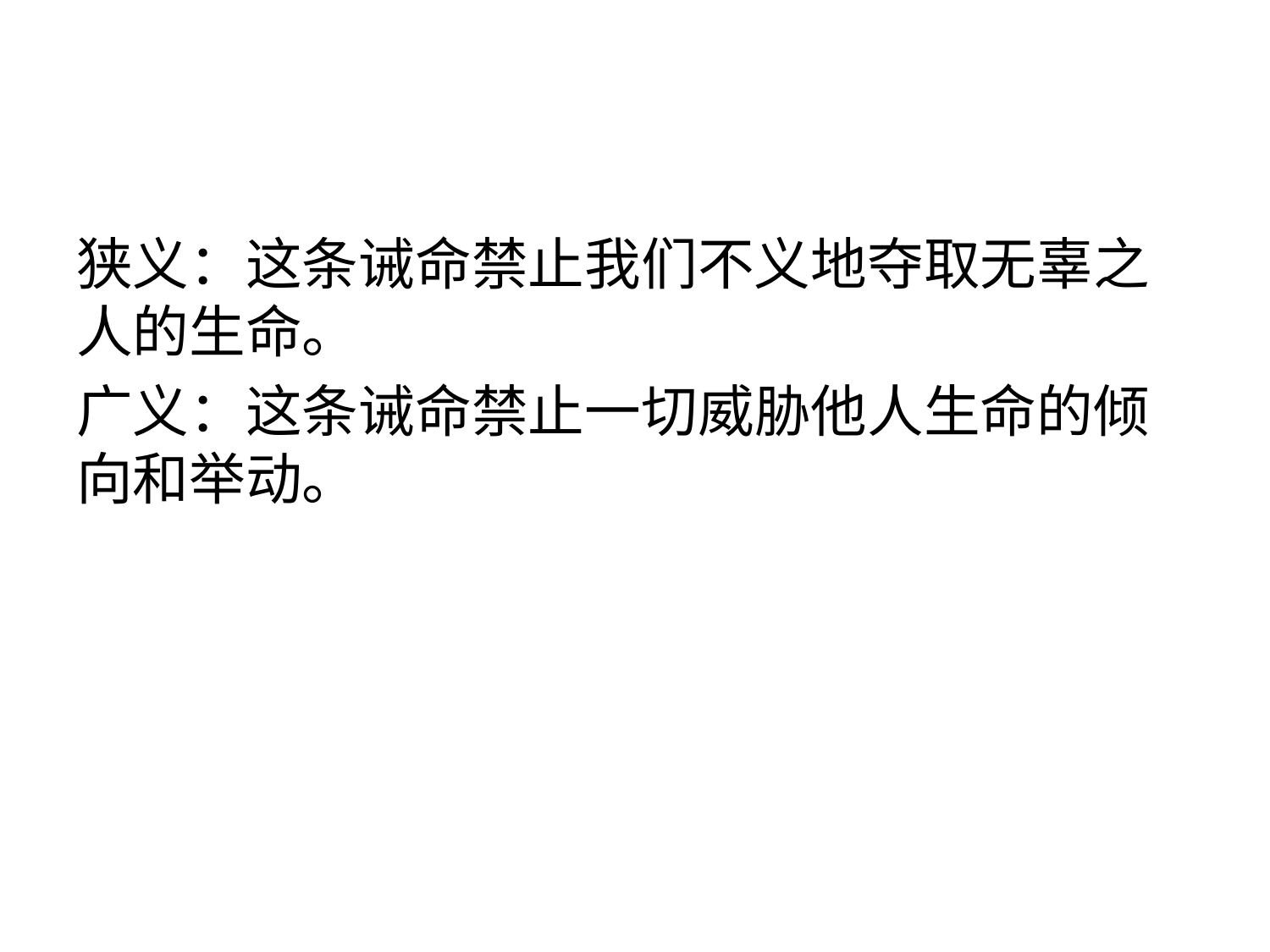

#
狭义：这条诫命禁止我们不义地夺取无辜之人的生命。
广义：这条诫命禁止一切威胁他人生命的倾向和举动。